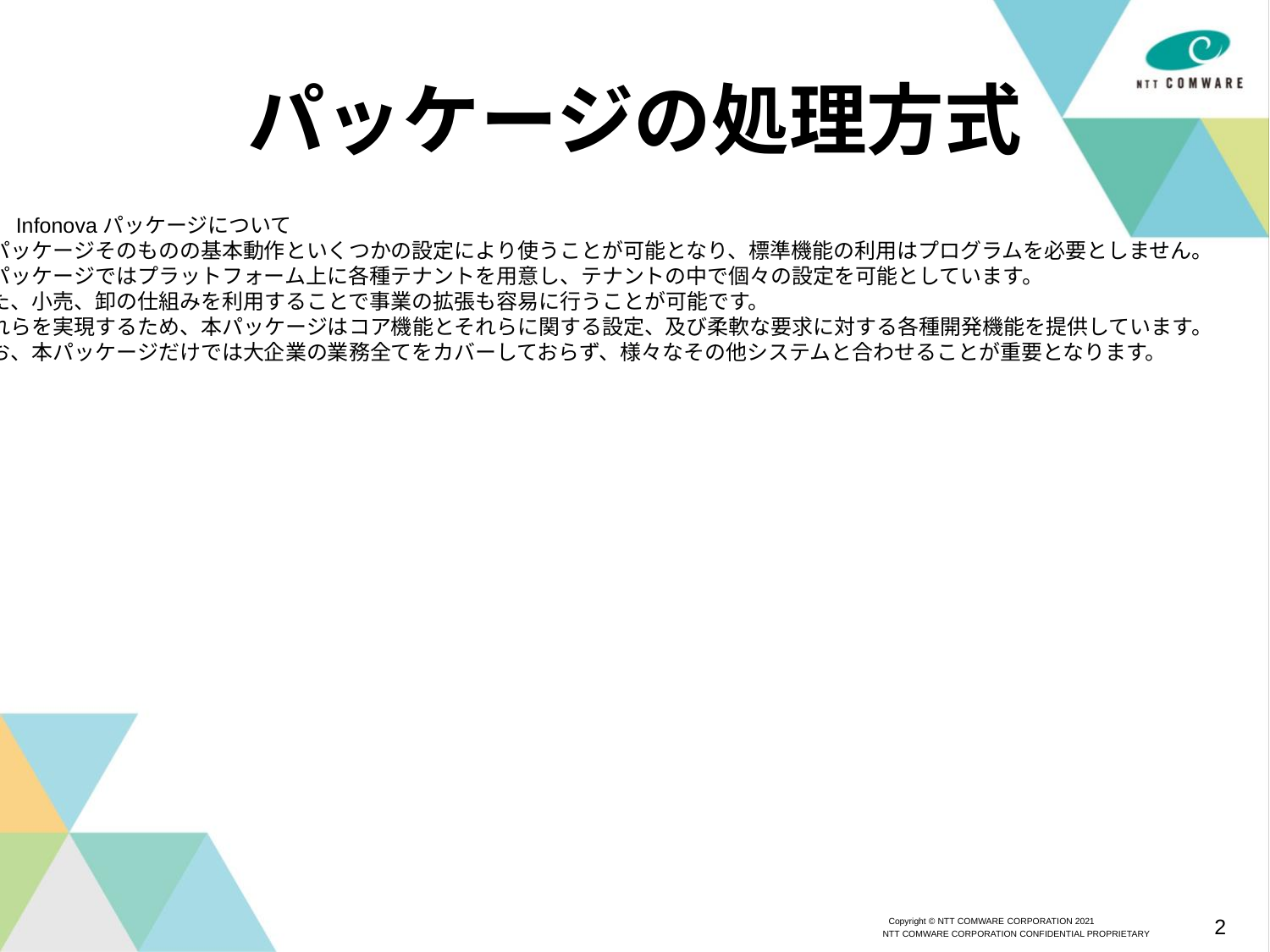

# パッケージの処理方式
２．Infonovaパッケージについて
　パッケージそのものの基本動作といくつかの設定により使うことが可能となり、標準機能の利用はプログラムを必要としません。
本パッケージではプラットフォーム上に各種テナントを用意し、テナントの中で個々の設定を可能としています。
また、小売、卸の仕組みを利用することで事業の拡張も容易に行うことが可能です。
これらを実現するため、本パッケージはコア機能とそれらに関する設定、及び柔軟な要求に対する各種開発機能を提供しています。
なお、本パッケージだけでは大企業の業務全てをカバーしておらず、様々なその他システムと合わせることが重要となります。
2